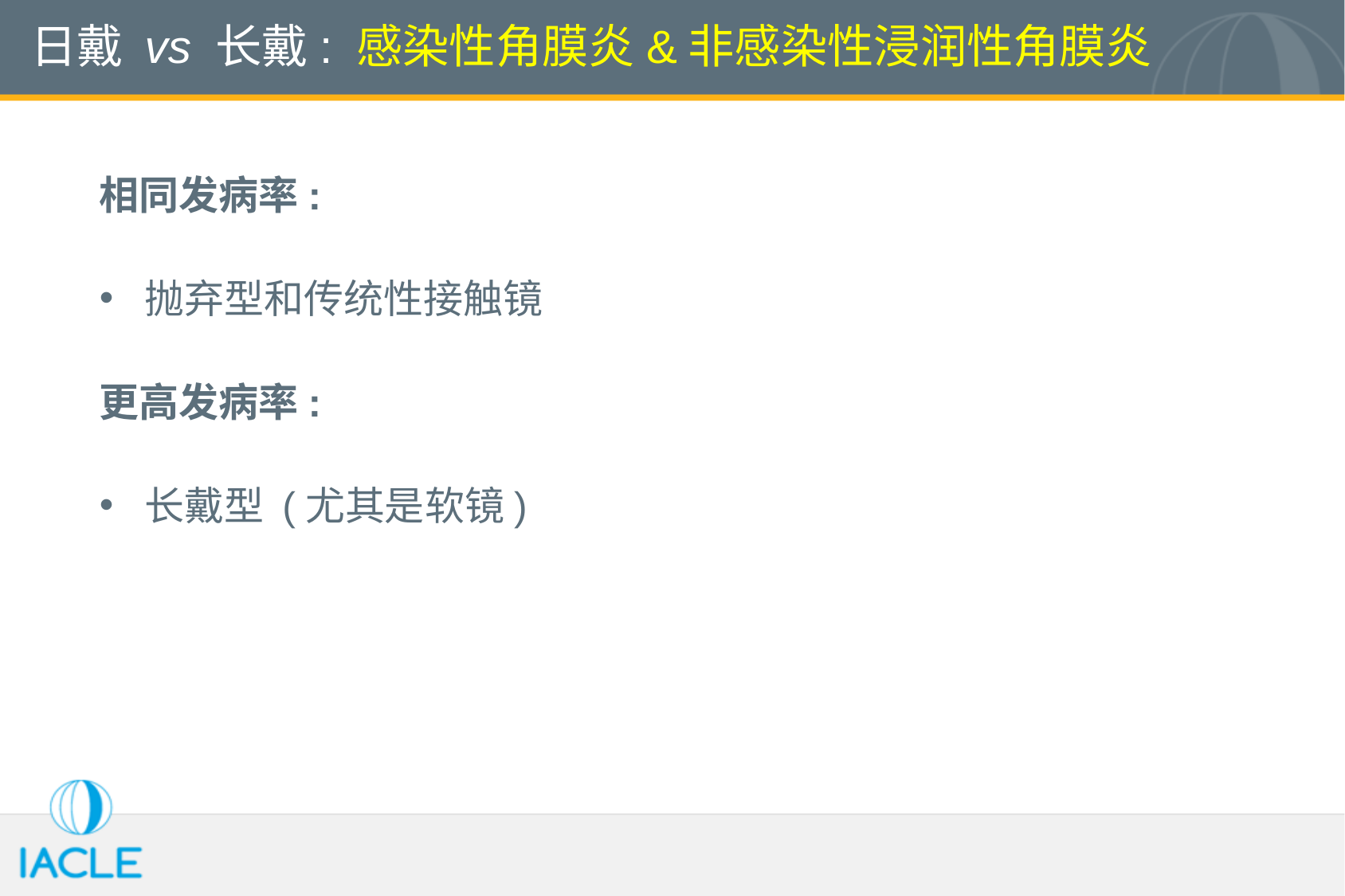

# 日戴 vs 长戴: 感染性角膜炎&非感染性浸润性角膜炎
相同发病率:
抛弃型和传统性接触镜
更高发病率:
长戴型 (尤其是软镜)